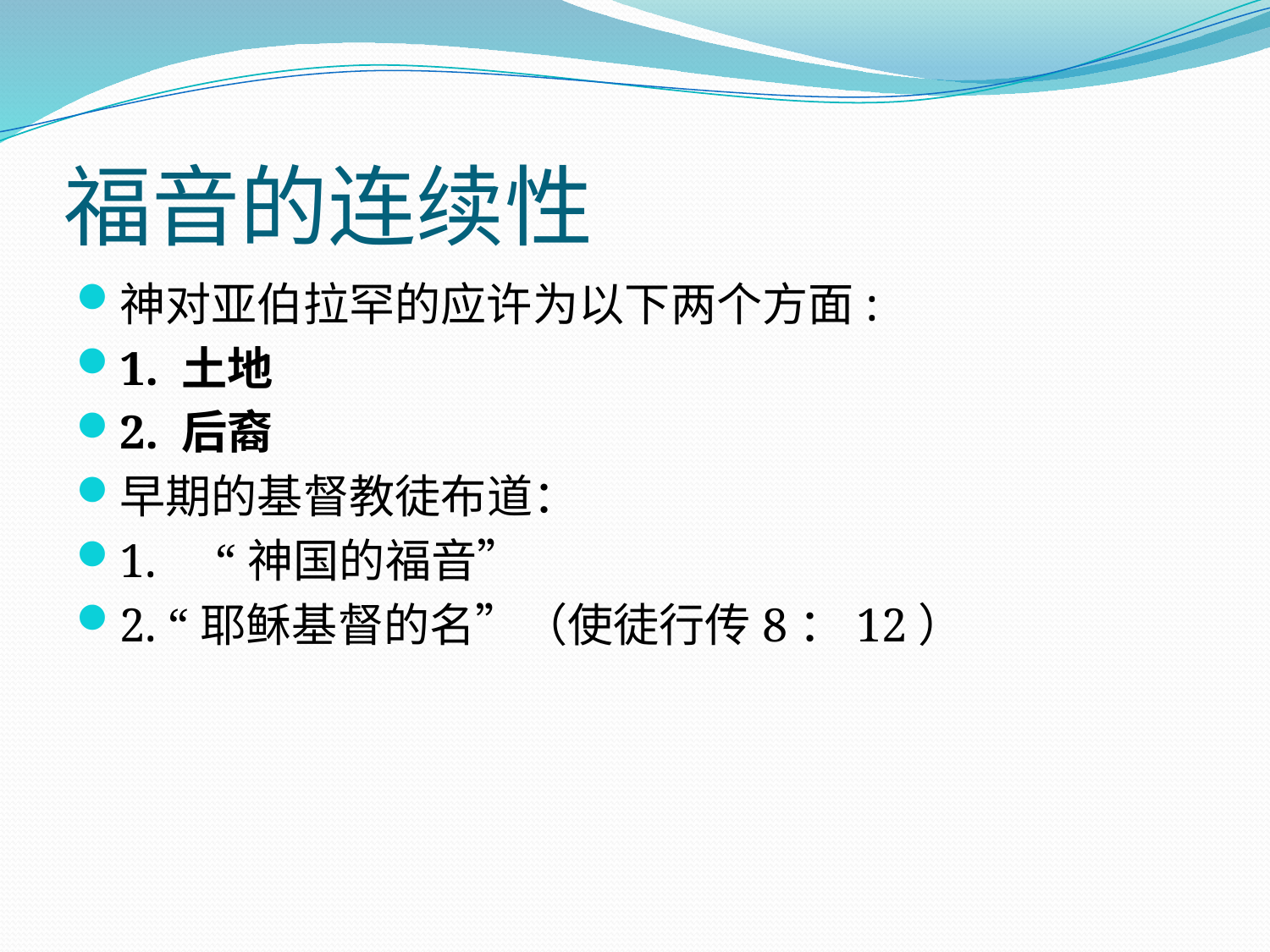

# 福音的连续性
神对亚伯拉罕的应许为以下两个方面:
1. 土地
2. 后裔
早期的基督教徒布道：
1.     “神国的福音”
2. “耶稣基督的名”（使徒行传8：12）